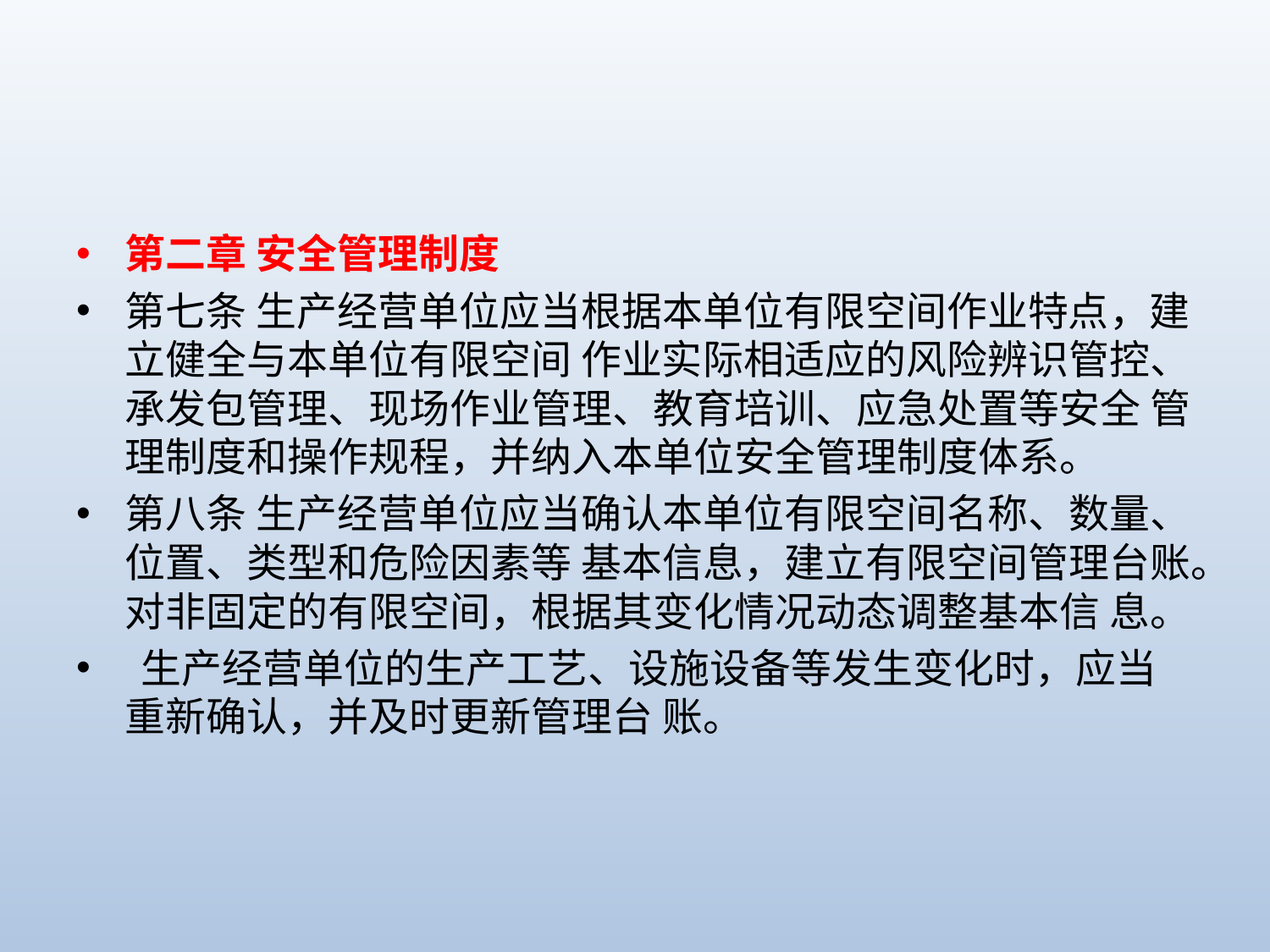

#
第二章 安全管理制度
第七条 生产经营单位应当根据本单位有限空间作业特点，建立健全与本单位有限空间 作业实际相适应的风险辨识管控、承发包管理、现场作业管理、教育培训、应急处置等安全 管理制度和操作规程，并纳入本单位安全管理制度体系。
第八条 生产经营单位应当确认本单位有限空间名称、数量、位置、类型和危险因素等 基本信息，建立有限空间管理台账。对非固定的有限空间，根据其变化情况动态调整基本信 息。
 生产经营单位的生产工艺、设施设备等发生变化时，应当重新确认，并及时更新管理台 账。